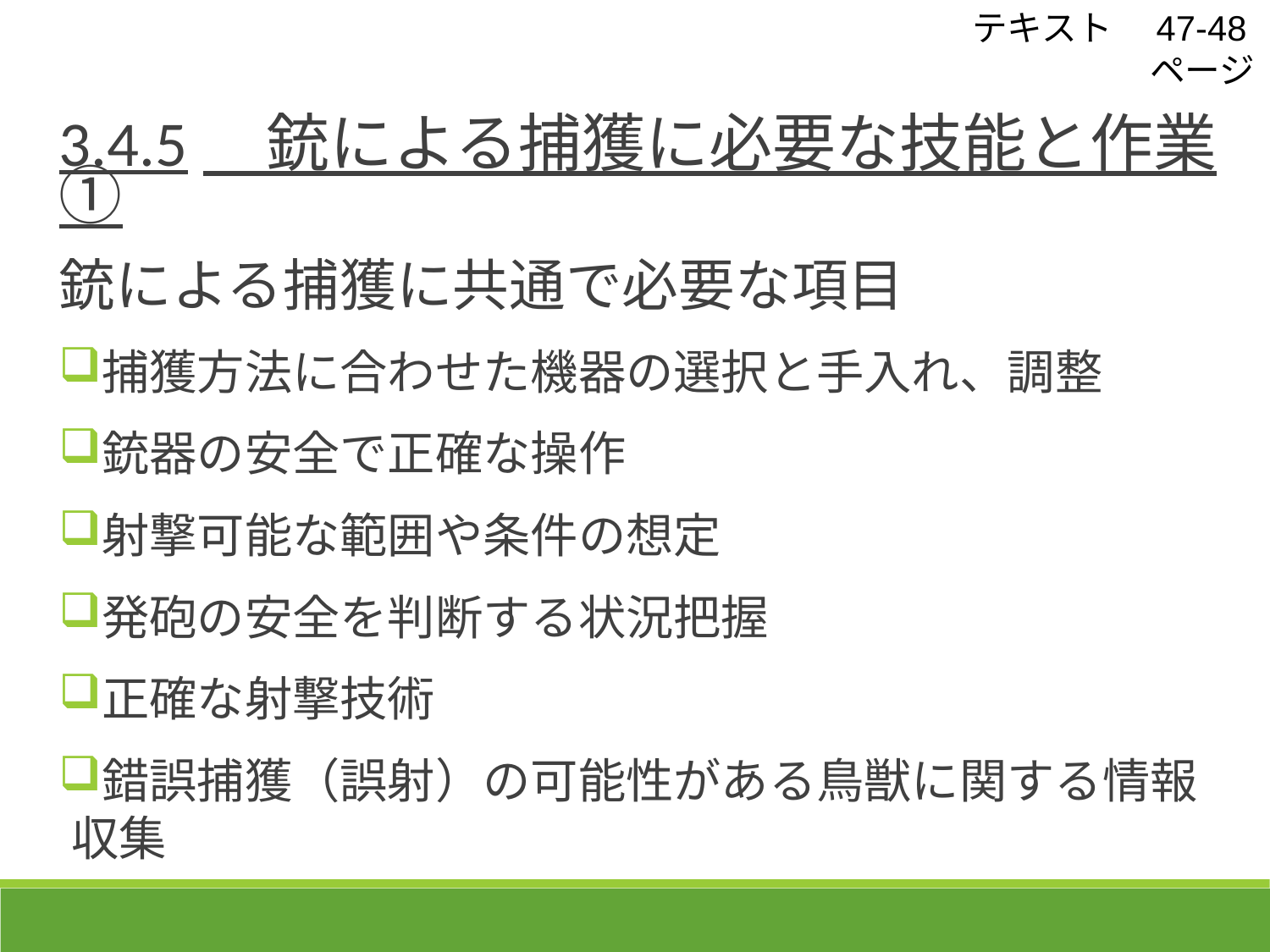

テキスト　47-48ページ
3.4.5　銃による捕獲に必要な技能と作業①
銃による捕獲に共通で必要な項目
捕獲方法に合わせた機器の選択と手入れ、調整
銃器の安全で正確な操作
射撃可能な範囲や条件の想定
発砲の安全を判断する状況把握
正確な射撃技術
錯誤捕獲（誤射）の可能性がある鳥獣に関する情報収集